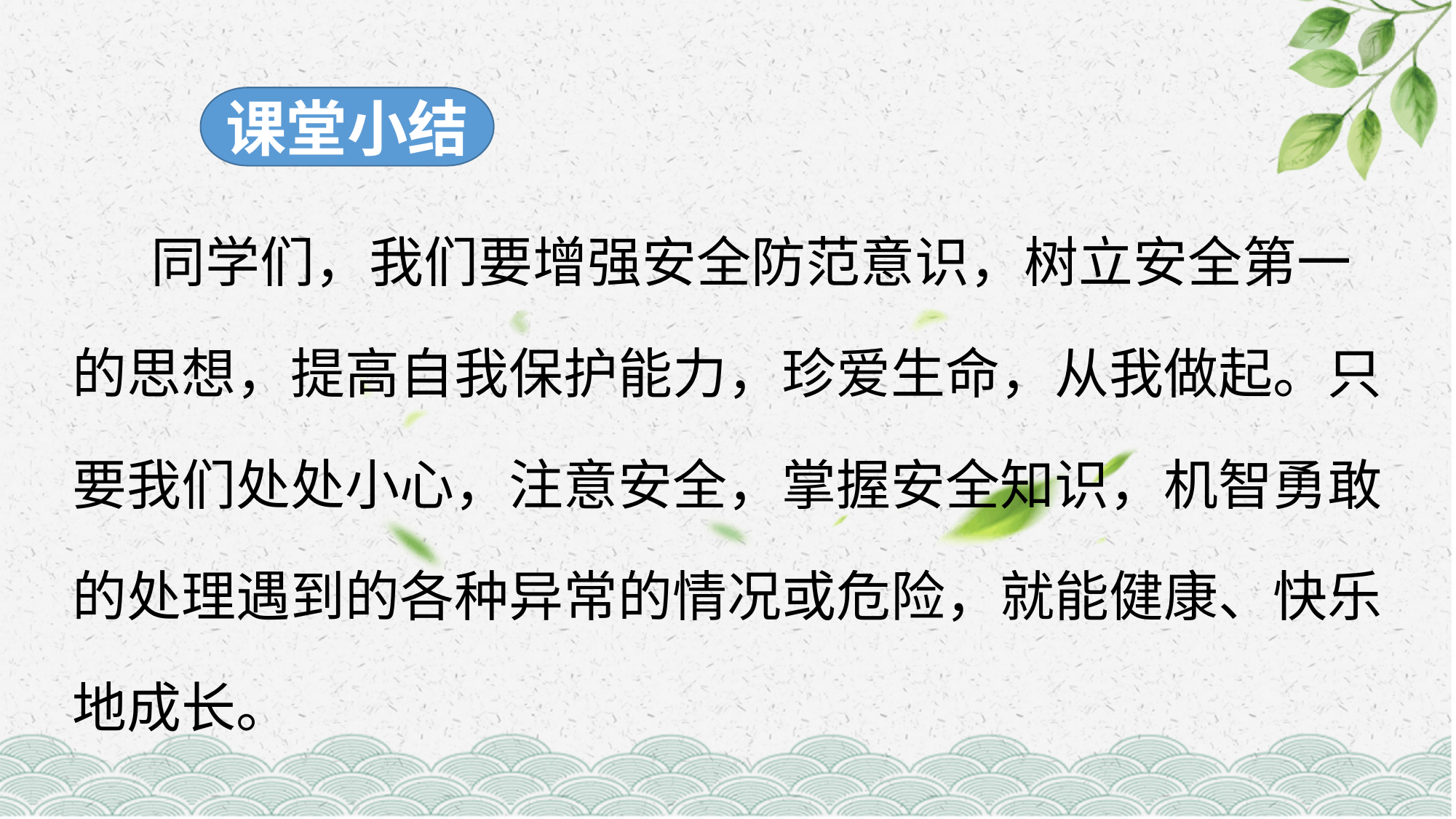

课堂小结
　  同学们，我们要增强安全防范意识，树立安全第一的思想，提高自我保护能力，珍爱生命，从我做起。只要我们处处小心，注意安全，掌握安全知识，机智勇敢的处理遇到的各种异常的情况或危险，就能健康、快乐地成长。